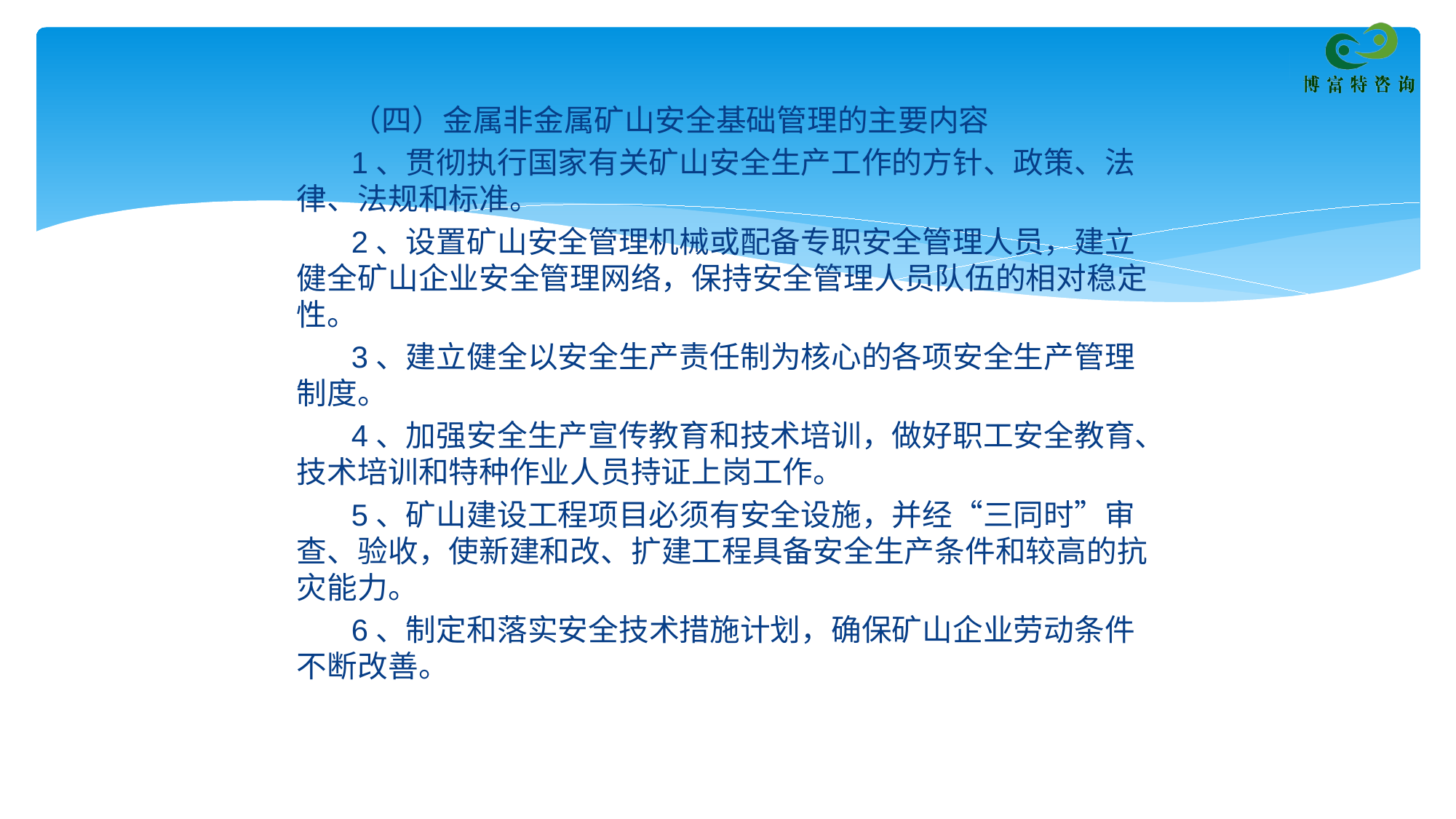

（四）金属非金属矿山安全基础管理的主要内容
1、贯彻执行国家有关矿山安全生产工作的方针、政策、法律、法规和标准。
2、设置矿山安全管理机械或配备专职安全管理人员，建立健全矿山企业安全管理网络，保持安全管理人员队伍的相对稳定性。
3、建立健全以安全生产责任制为核心的各项安全生产管理制度。
4、加强安全生产宣传教育和技术培训，做好职工安全教育、技术培训和特种作业人员持证上岗工作。
5、矿山建设工程项目必须有安全设施，并经“三同时”审查、验收，使新建和改、扩建工程具备安全生产条件和较高的抗灾能力。
6、制定和落实安全技术措施计划，确保矿山企业劳动条件不断改善。